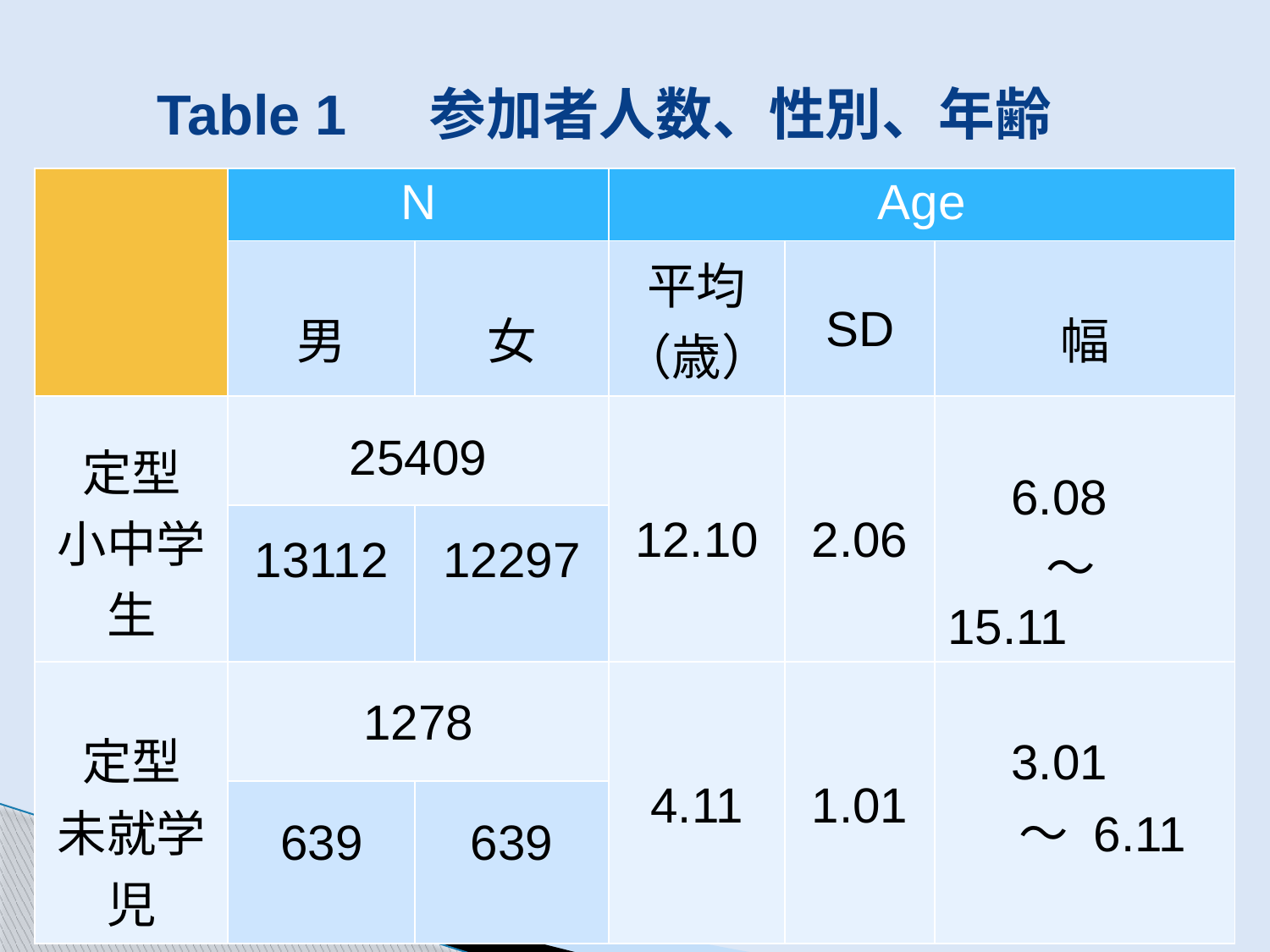

# Table 1　 参加者人数、性別、年齢
|  | N |  | Age |  |  |
| --- | --- | --- | --- | --- | --- |
|  | 男 | 女 | 平均（歳） | SD | 幅 |
| 定型 小中学生 | 25409 |  | 12.10 | 2.06 | 6.08　　 　　～15.11 |
|  | 13112 | 12297 |  |  |  |
| 定型 未就学児 | 1278 |  | 4.11 | 1.01 | 3.01　 　 ～ 6.11 |
|  | 639 | 639 |  |  |  |